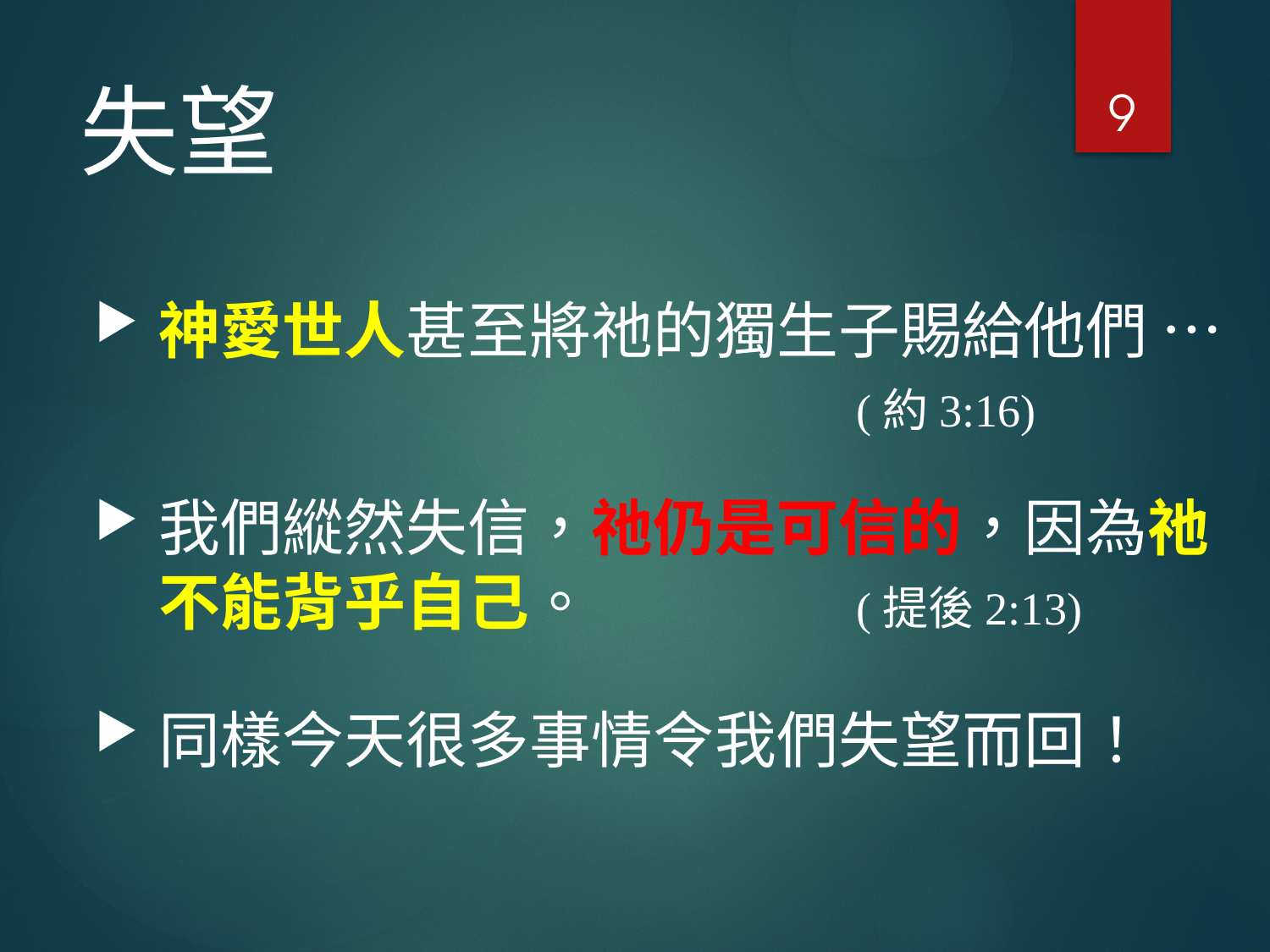

9
# 失望
神愛世人甚至將祂的獨生子賜給他們 … 	(約3:16)
我們縱然失信，祂仍是可信的，因為祂不能背乎自己。 	(提後2:13)
同樣今天很多事情令我們失望而回！